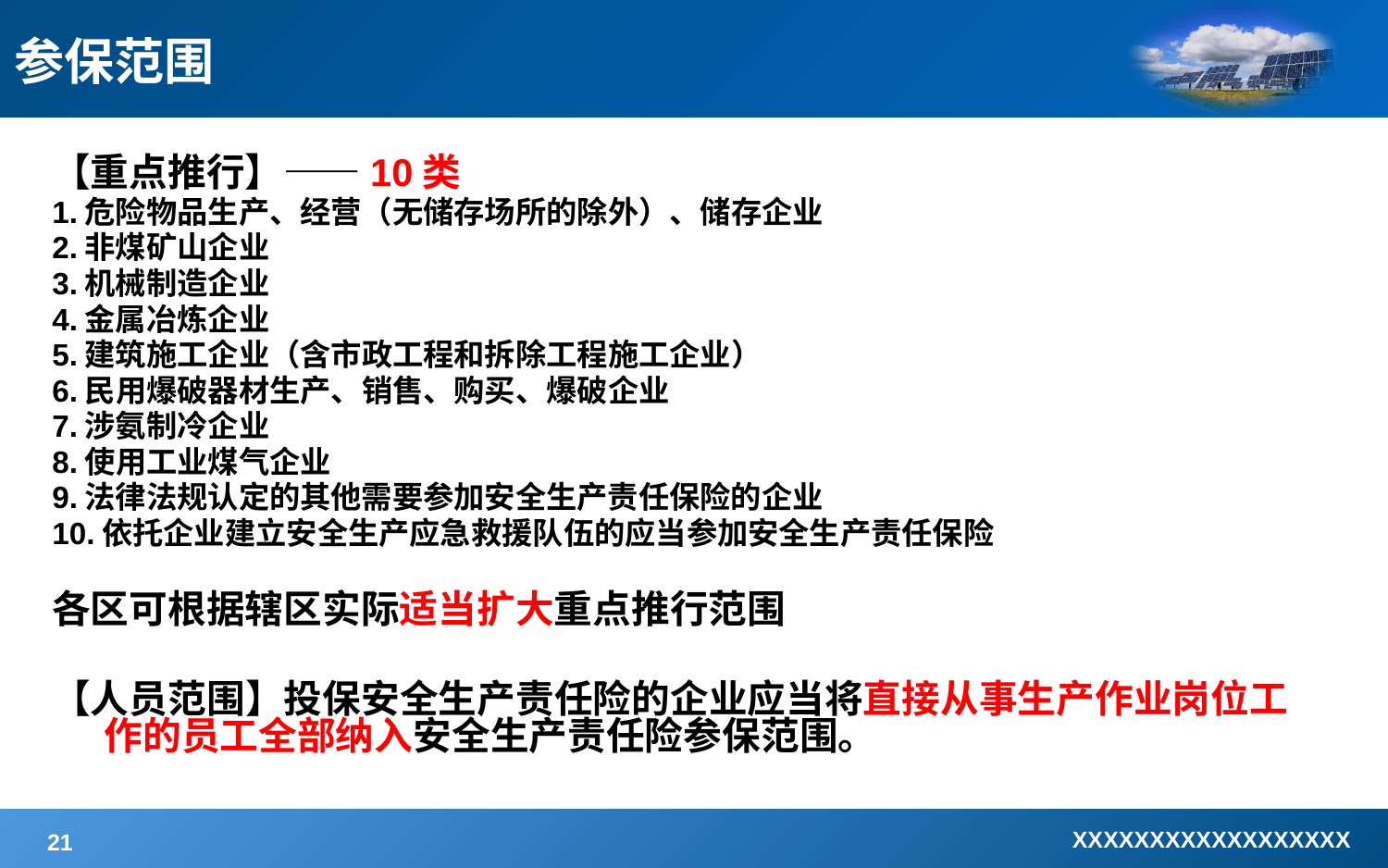

参保范围
【重点推行】——10类
1.危险物品生产、经营（无储存场所的除外）、储存企业
2.非煤矿山企业
3.机械制造企业
4.金属冶炼企业
5.建筑施工企业（含市政工程和拆除工程施工企业）
6.民用爆破器材生产、销售、购买、爆破企业
7.涉氨制冷企业
8.使用工业煤气企业
9.法律法规认定的其他需要参加安全生产责任保险的企业
10.依托企业建立安全生产应急救援队伍的应当参加安全生产责任保险

各区可根据辖区实际适当扩大重点推行范围

【人员范围】投保安全生产责任险的企业应当将直接从事生产作业岗位工作的员工全部纳入安全生产责任险参保范围。